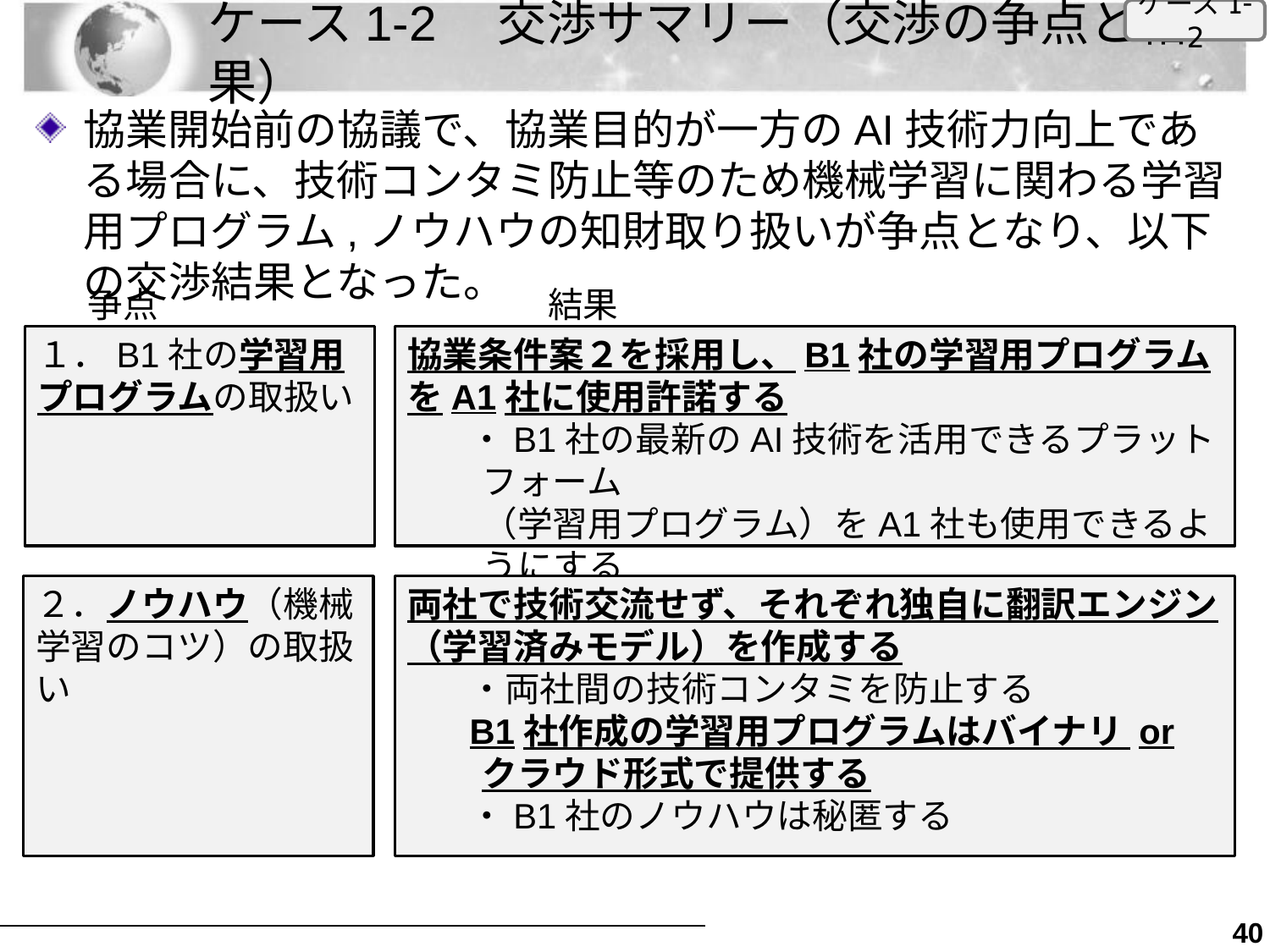

ケース1-2
# ケース1-2　交渉サマリー（交渉の争点と結果）
協業開始前の協議で、協業目的が一方のAI技術力向上である場合に、技術コンタミ防止等のため機械学習に関わる学習用プログラム,ノウハウの知財取り扱いが争点となり、以下の交渉結果となった。
争点
結果
１．B1社の学習用
プログラムの取扱い
協業条件案２を採用し、B1社の学習用プログラムをA1社に使用許諾する
・B1社の最新のAI技術を活用できるプラットフォーム
（学習用プログラム）をA1社も使用できるようにする
２．ノウハウ（機械学習のコツ）の取扱い
両社で技術交流せず、それぞれ独自に翻訳エンジン（学習済みモデル）を作成する
・両社間の技術コンタミを防止する
B1社作成の学習用プログラムはバイナリ or クラウド形式で提供する
・B1社のノウハウは秘匿する

40